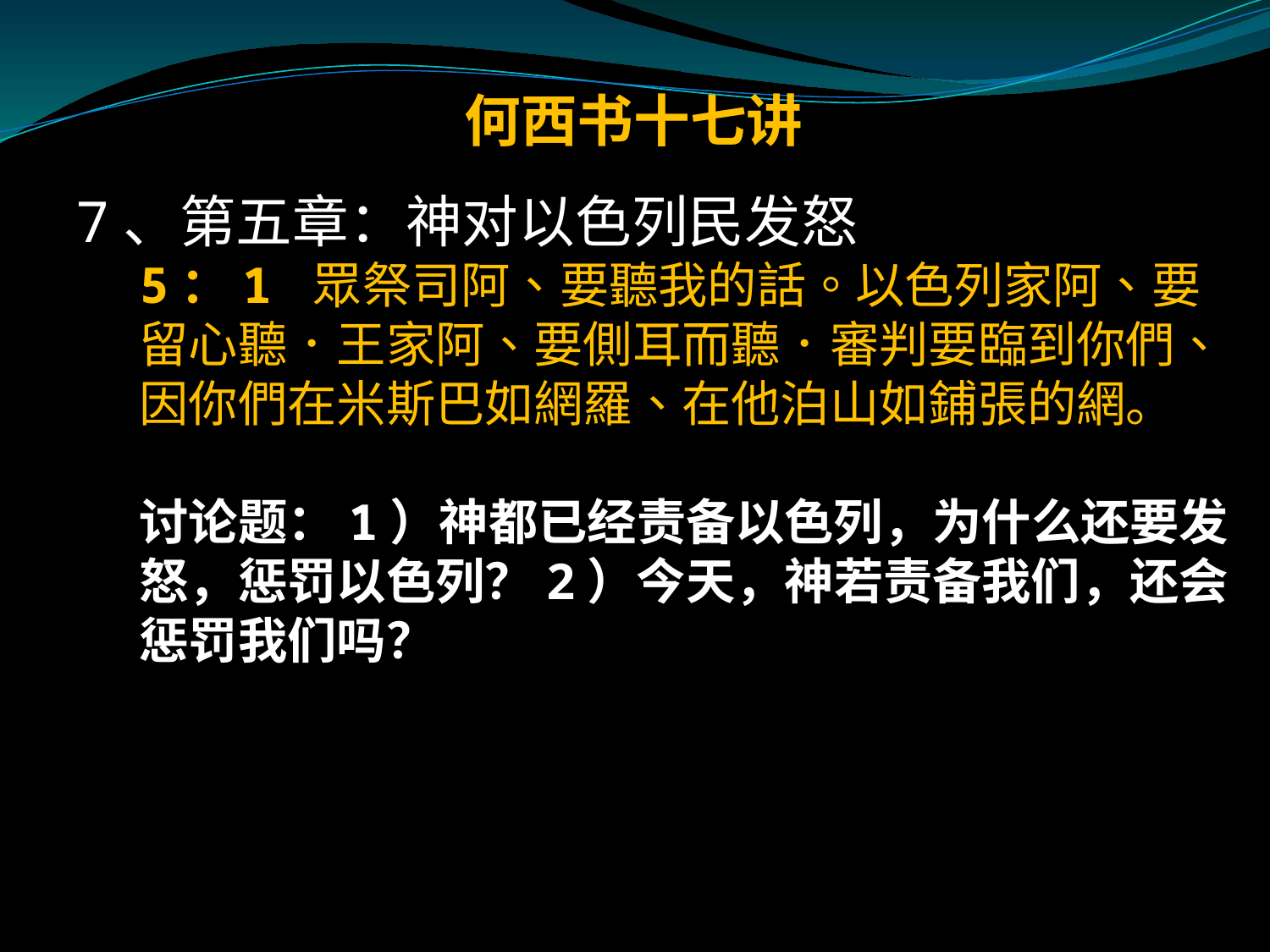

# 何西书十七讲
7、第五章：神对以色列民发怒
5：1 眾祭司阿、要聽我的話。以色列家阿、要留心聽．王家阿、要側耳而聽．審判要臨到你們、因你們在米斯巴如網羅、在他泊山如鋪張的網。

讨论题：1）神都已经责备以色列，为什么还要发怒，惩罚以色列？2）今天，神若责备我们，还会惩罚我们吗？